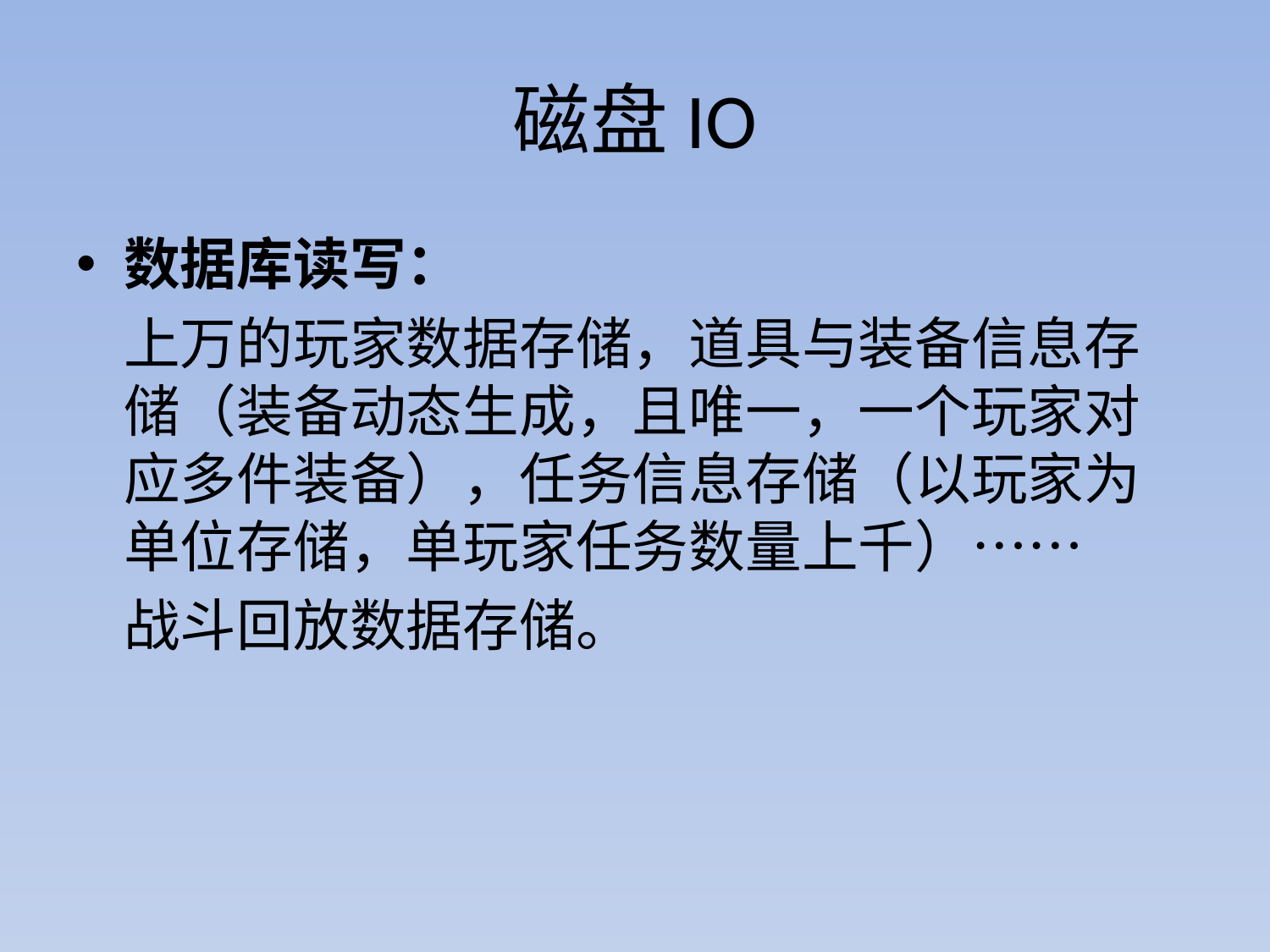

# 磁盘IO
数据库读写：
	上万的玩家数据存储，道具与装备信息存储（装备动态生成，且唯一，一个玩家对应多件装备），任务信息存储（以玩家为单位存储，单玩家任务数量上千）……
	战斗回放数据存储。